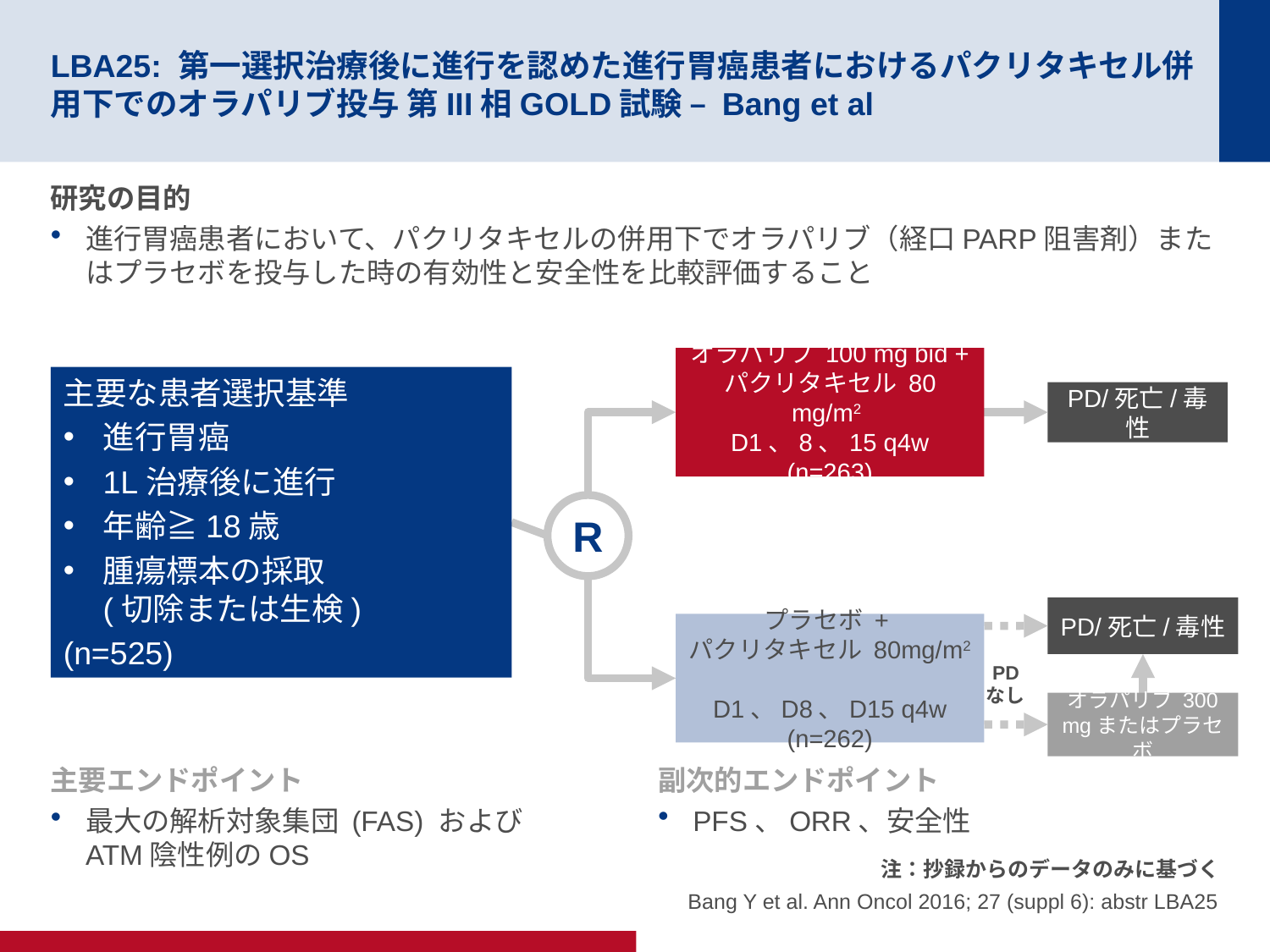

# LBA25: 第一選択治療後に進行を認めた進行胃癌患者におけるパクリタキセル併用下でのオラパリブ投与 第III相GOLD試験 – Bang et al
研究の目的
進行胃癌患者において、パクリタキセルの併用下でオラパリブ（経口PARP阻害剤）またはプラセボを投与した時の有効性と安全性を比較評価すること
オラパリブ 100 mg bid + パクリタキセル 80 mg/m2
D1、8、15 q4w
(n=263)
主要な患者選択基準
進行胃癌
1L治療後に進行
年齢≧18歳
腫瘍標本の採取
(切除または生検)
(n=525)
PD/死亡/毒性
R
PD/死亡/毒性
プラセボ +
パクリタキセル 80mg/m2
D1、D8、D15 q4w
(n=262)
PD
なし
オラパリブ 300 mgまたはプラセボ
主要エンドポイント
最大の解析対象集団 (FAS) および
ATM陰性例のOS
副次的エンドポイント
PFS、ORR、安全性
注：抄録からのデータのみに基づく
Bang Y et al. Ann Oncol 2016; 27 (suppl 6): abstr LBA25